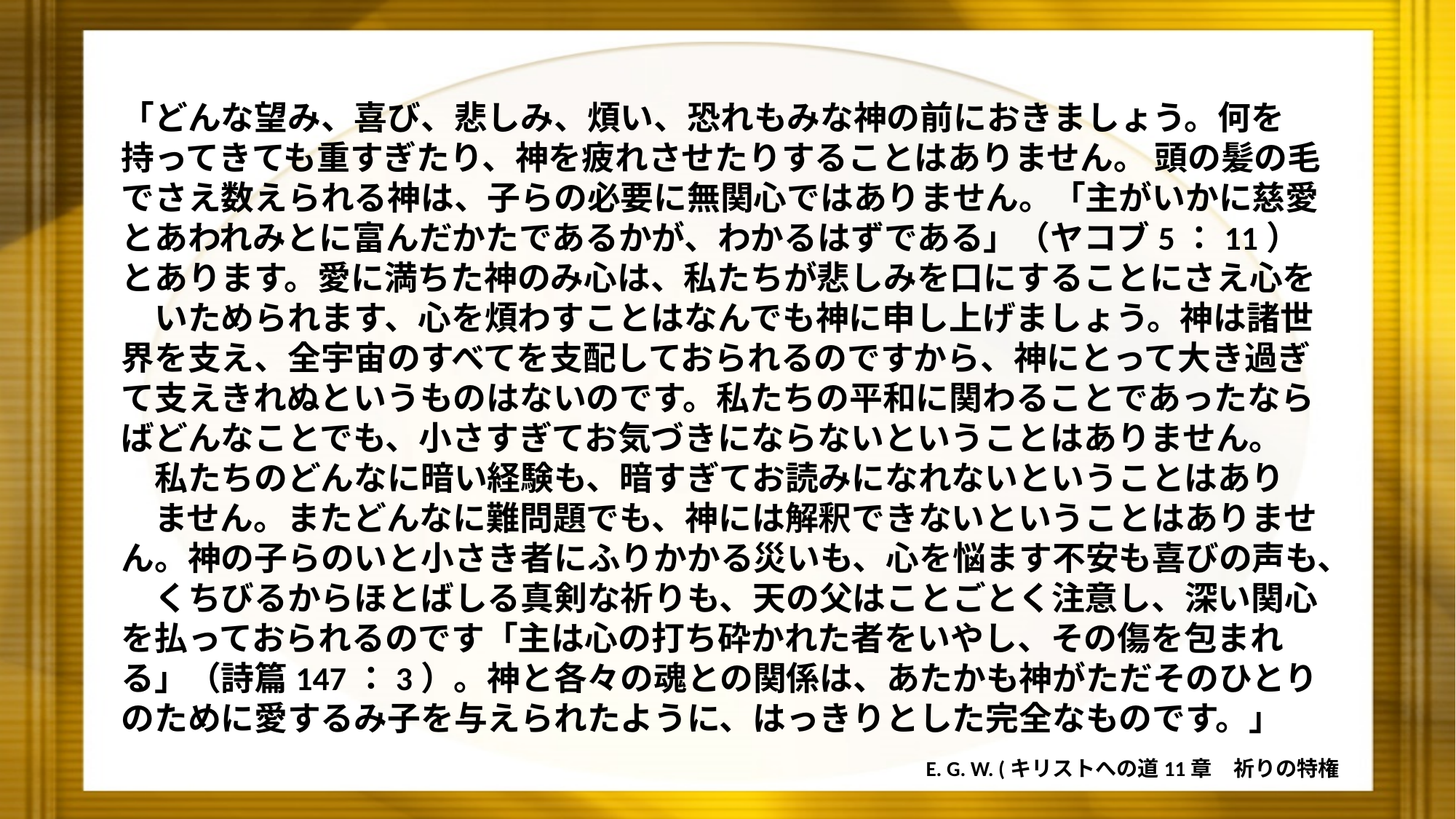

「どんな望み、喜び、悲しみ、煩い、恐れもみな神の前におきましょう。何を持ってきても重すぎたり、神を疲れさせたりすることはありません。 頭の髪の毛でさえ数えられる神は、子らの必要に無関心ではありません。「主がいかに慈愛とあわれみとに富んだかたであるかが、わかるはずである」（ヤコブ5：11）とあります。愛に満ちた神のみ心は、私たちが悲しみを口にすることにさえ心を　いためられます、心を煩わすことはなんでも神に申し上げましょう。神は諸世界を支え、全宇宙のすべてを支配しておられるのですから、神にとって大き過ぎて支えきれぬというものはないのです。私たちの平和に関わることであったならばどんなことでも、小さすぎてお気づきにならないということはありません。　　私たちのどんなに暗い経験も、暗すぎてお読みになれないということはあり　　ません。またどんなに難問題でも、神には解釈できないということはありません。神の子らのいと小さき者にふりかかる災いも、心を悩ます不安も喜びの声も、　くちびるからほとばしる真剣な祈りも、天の父はことごとく注意し、深い関心を払っておられるのです「主は心の打ち砕かれた者をいやし、その傷を包まれる」（詩篇147：3）。神と各々の魂との関係は、あたかも神がただそのひとりのために愛するみ子を与えられたように、はっきりとした完全なものです。」
E. G. W. (キリストへの道11章　祈りの特権